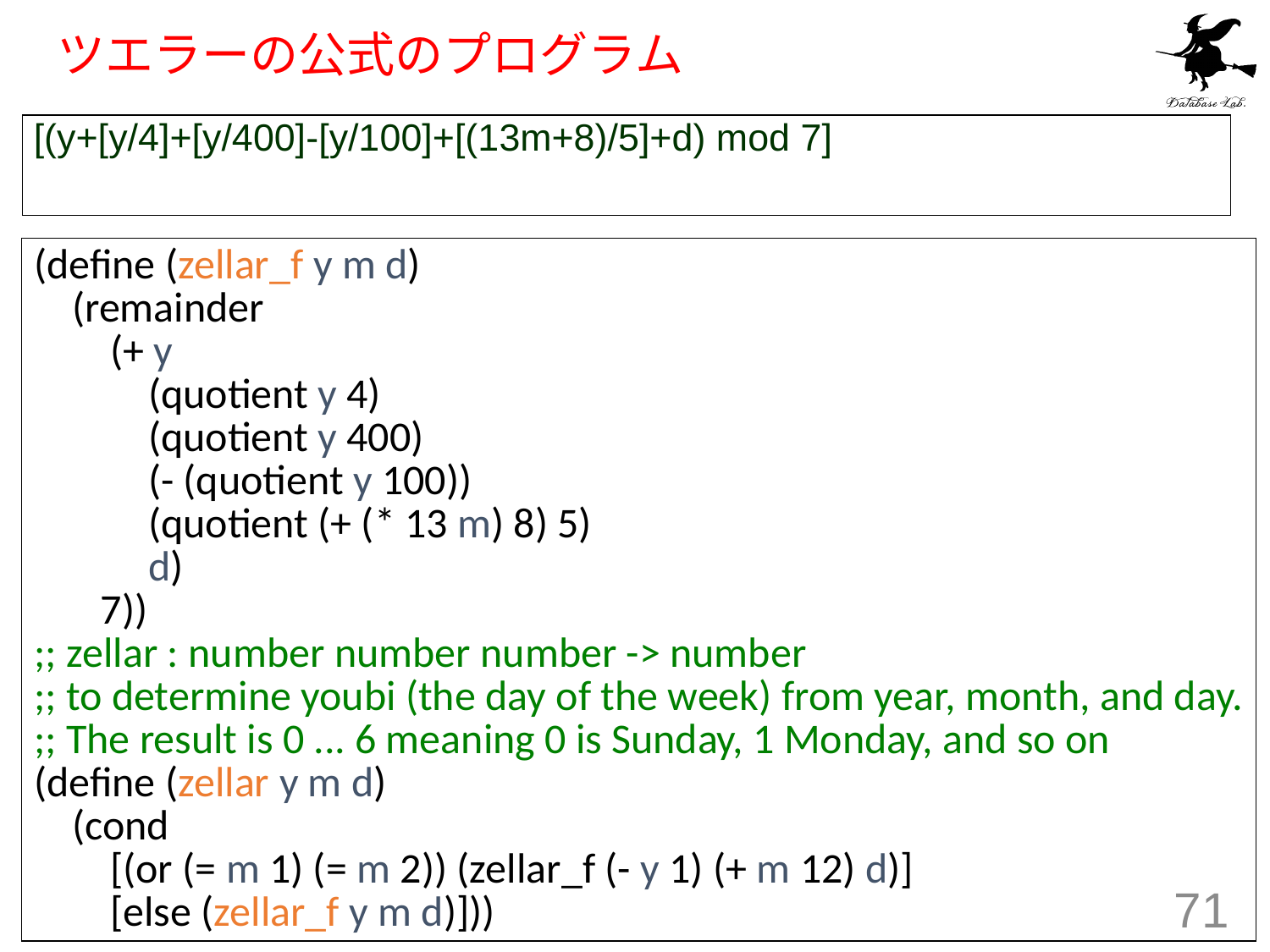

# ツエラーの公式のプログラム

[(y+[y/4]+[y/400]-[y/100]+[(13m+8)/5]+d) mod 7]

(define (zellar_f y m d)
    (remainder
        (+ y
            (quotient y 4)
            (quotient y 400)
            (- (quotient y 100))
            (quotient (+ (* 13 m) 8) 5)
            d)
       7))
;; zellar : number number number -> number
;; to determine youbi (the day of the week) from year, month, and day.
;; The result is 0 ... 6 meaning 0 is Sunday, 1 Monday, and so on
(define (zellar y m d)
    (cond
        [(or (= m 1) (= m 2)) (zellar_f (- y 1) (+ m 12) d)]
        [else (zellar_f y m d)]))
71